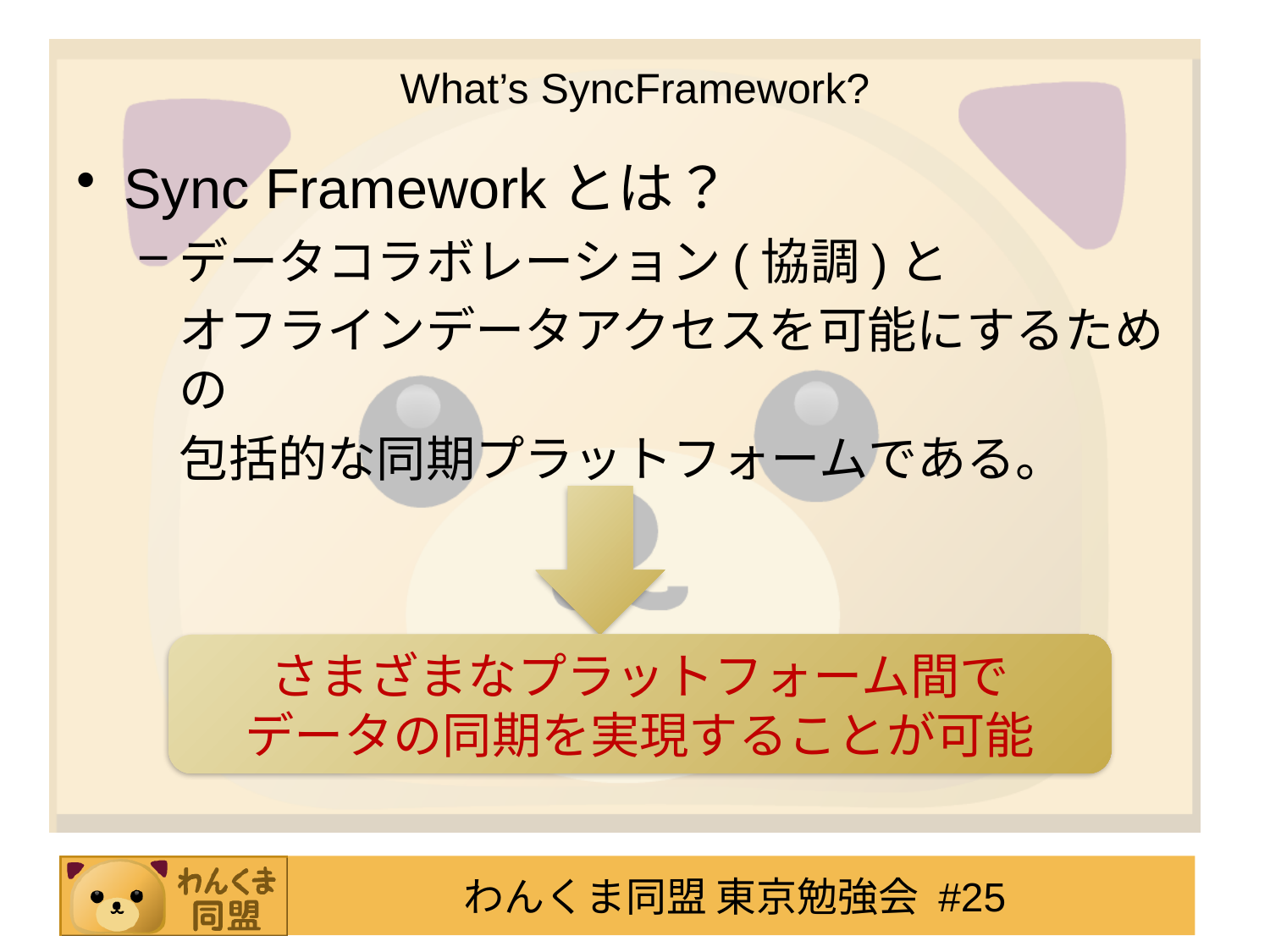

# What’s SyncFramework?
Sync Frameworkとは？
データコラボレーション(協調)と
	オフラインデータアクセスを可能にするための
	包括的な同期プラットフォームである。

さまざまなプラットフォーム間で
データの同期を実現することが可能